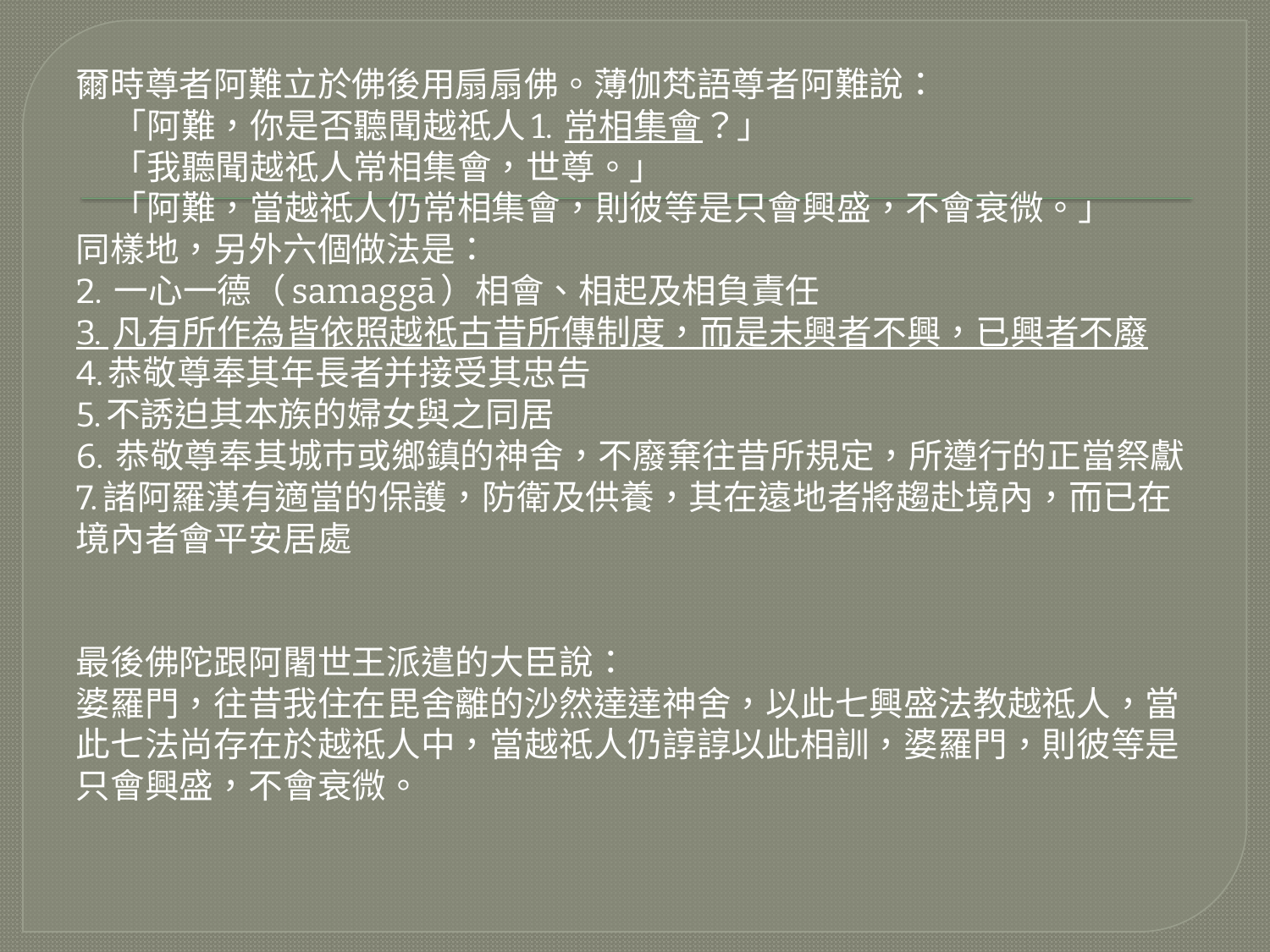

爾時尊者阿難立於佛後用扇扇佛。薄伽梵語尊者阿難說：
    「阿難，你是否聽聞越祗人1. 常相集會？」
    「我聽聞越祗人常相集會，世尊。」
    「阿難，當越祗人仍常相集會，則彼等是只會興盛，不會衰微。」
同樣地，另外六個做法是：
2. 一心一德（samaggā）相會、相起及相負責任
3. 凡有所作為皆依照越祗古昔所傳制度，而是未興者不興，已興者不廢
4.恭敬尊奉其年長者并接受其忠告
5.不誘迫其本族的婦女與之同居
6. 恭敬尊奉其城巿或鄉鎮的神舍，不廢棄往昔所規定，所遵行的正當祭獻
7.諸阿羅漢有適當的保護，防衛及供養，其在遠地者將趨赴境內，而已在境內者會平安居處

最後佛陀跟阿闍世王派遣的大臣說：
婆羅門，往昔我住在毘舍離的沙然達達神舍，以此七興盛法教越祗人，當此七法尚存在於越祗人中，當越祗人仍諄諄以此相訓，婆羅門，則彼等是只會興盛，不會衰微。